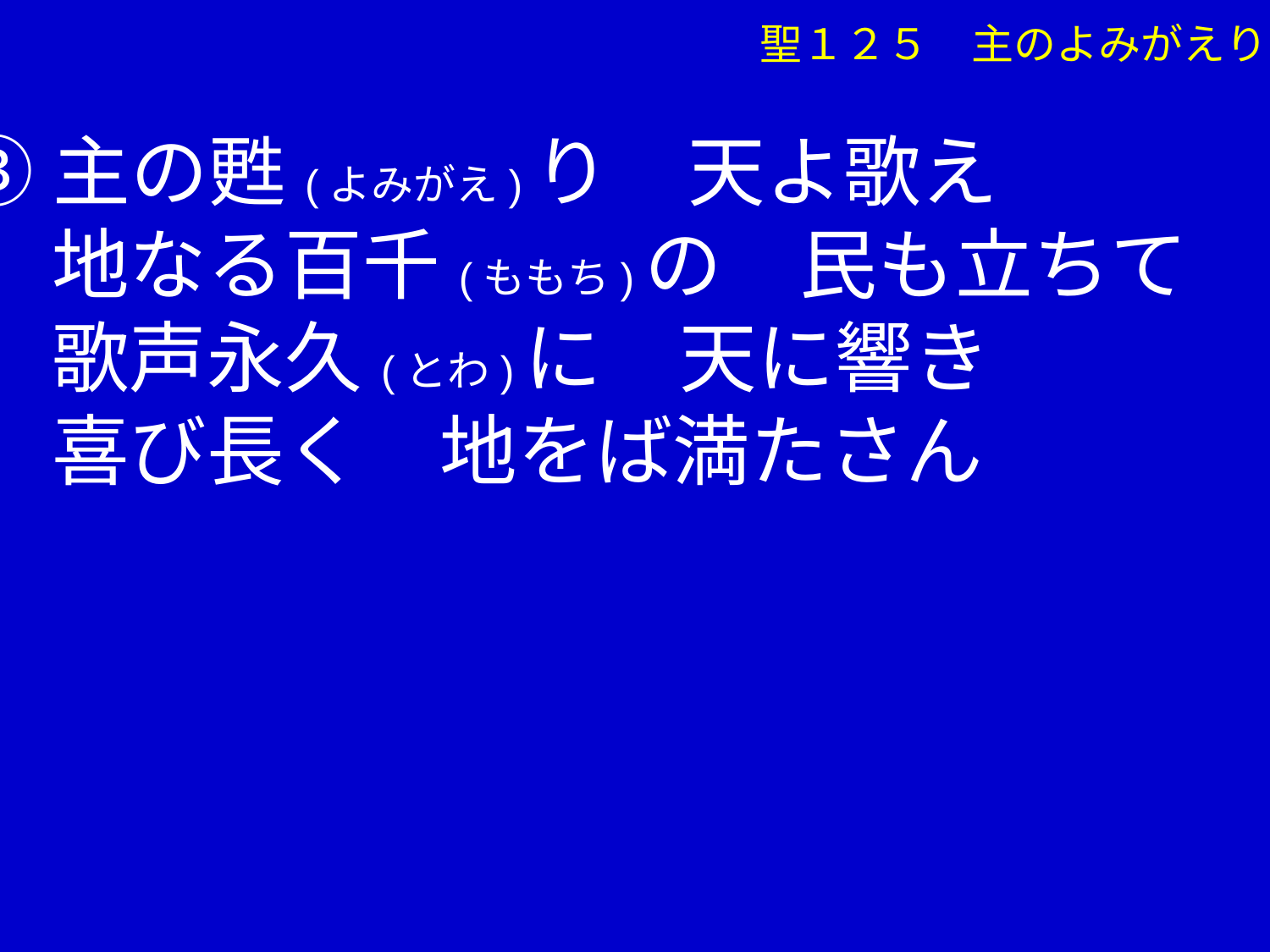

聖１２５　主のよみがえり
➂主の甦(よみがえ)り　天よ歌え
　 地なる百千(ももち)の　民も立ちて
　 歌声永久(とわ)に　天に響き
　 喜び長く　地をば満たさん